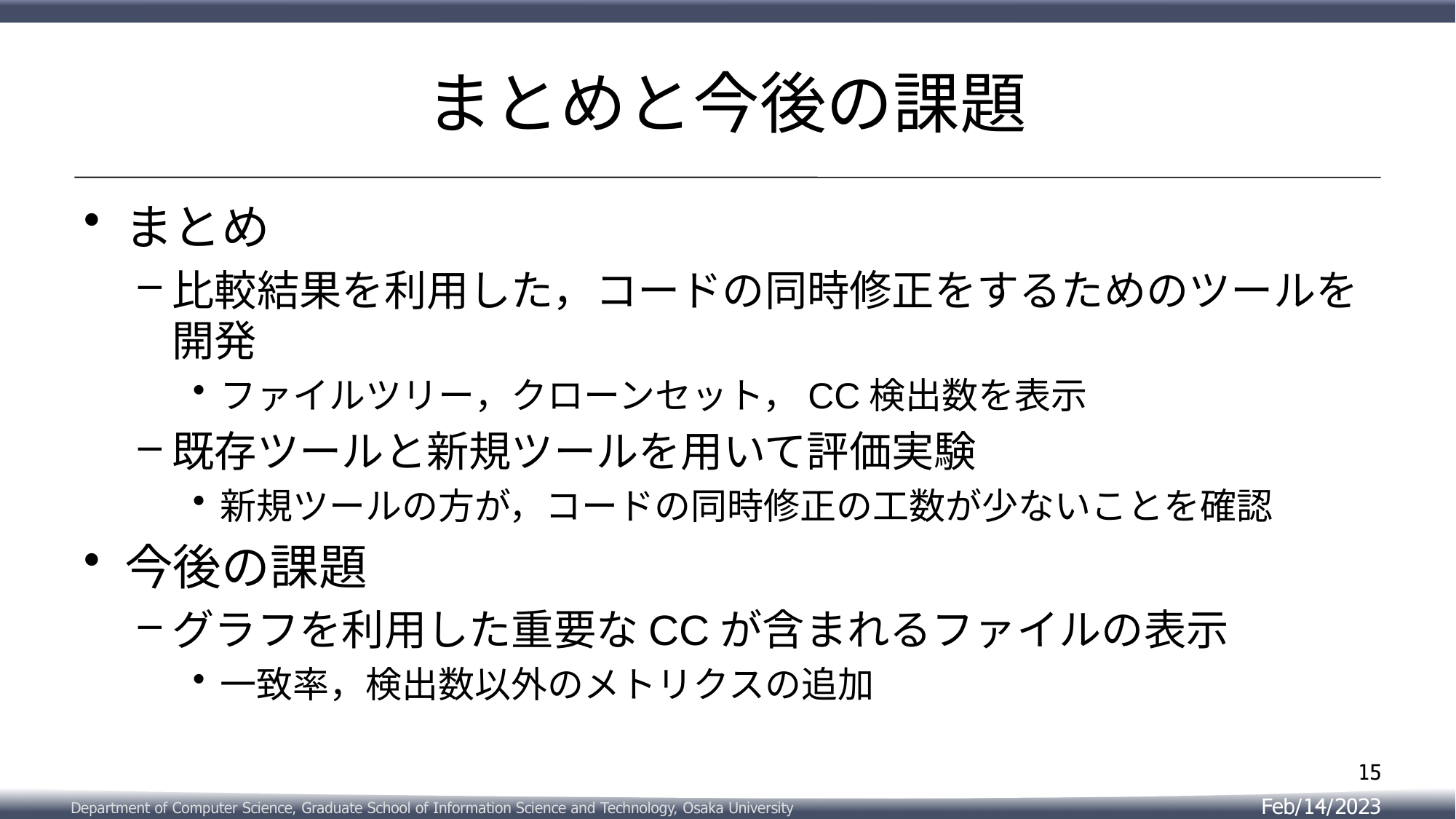

# まとめと今後の課題
まとめ
比較結果を利用した，コードの同時修正をするためのツールを開発
ファイルツリー，クローンセット，CC検出数を表示
既存ツールと新規ツールを用いて評価実験
新規ツールの方が，コードの同時修正の工数が少ないことを確認
今後の課題
グラフを利用した重要なCCが含まれるファイルの表示
一致率，検出数以外のメトリクスの追加
15
Feb/14/2023